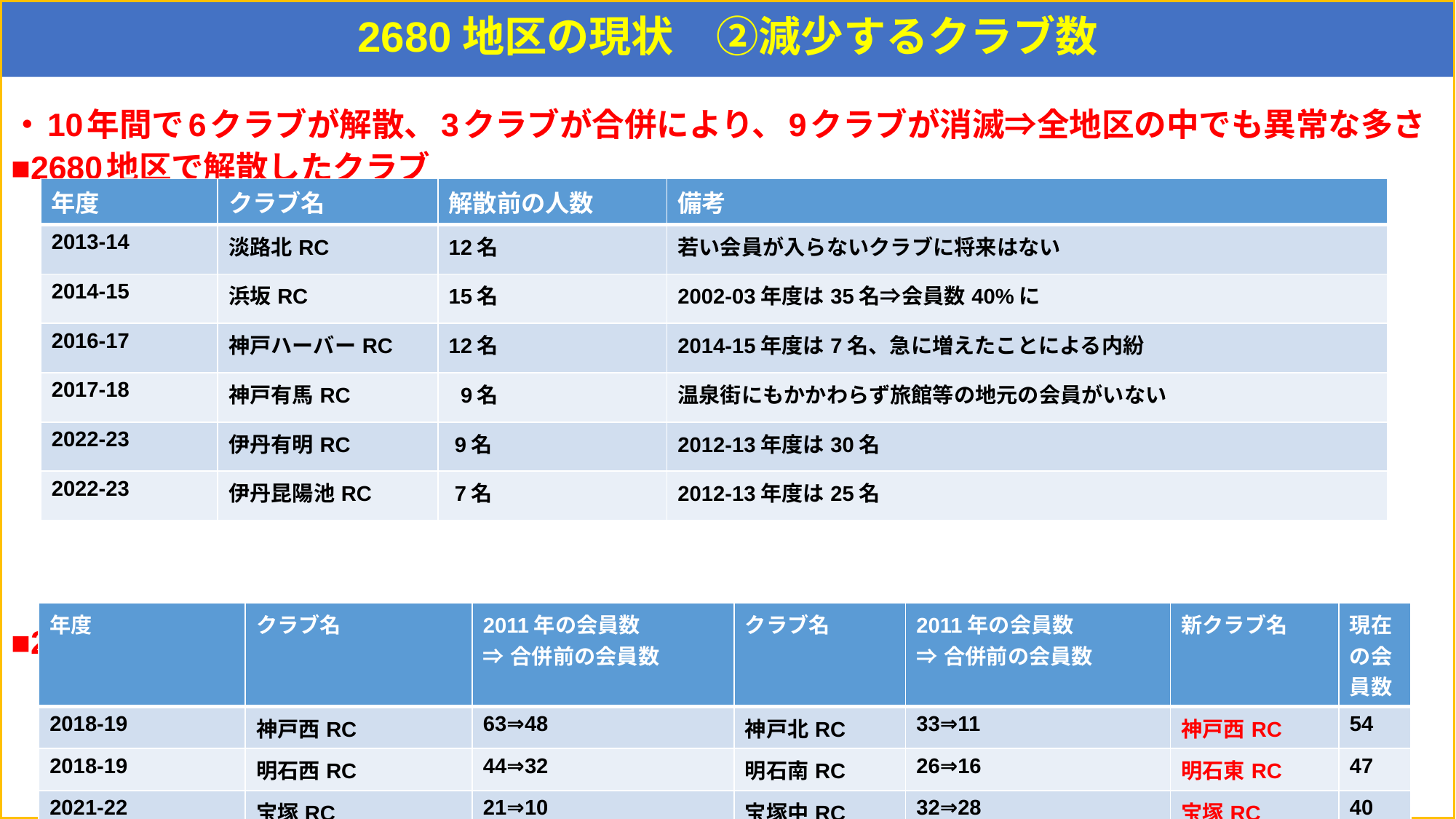

# 2680地区の現状　②減少するクラブ数

・10年間で6クラブが解散、3クラブが合併により、9クラブが消滅⇒全地区の中でも異常な多さ
■2680地区で解散したクラブ

■2680地区で合併したクラブ

| 年度 | クラブ名 | 解散前の人数 | 備考 |
| --- | --- | --- | --- |
| 2013-14 | 淡路北RC | 12名 | 若い会員が入らないクラブに将来はない |
| 2014-15 | 浜坂RC | 15名 | 2002-03年度は35名⇒会員数40%に |
| 2016-17 | 神戸ハーバーRC | 12名 | 2014-15年度は7名、急に増えたことによる内紛 |
| 2017-18 | 神戸有馬RC | 9名 | 温泉街にもかかわらず旅館等の地元の会員がいない |
| 2022-23 | 伊丹有明RC | 9名 | 2012-13年度は30名 |
| 2022-23 | 伊丹昆陽池RC | 7名 | 2012-13年度は25名 |
| 年度 | クラブ名 | 2011年の会員数 ⇒合併前の会員数 | クラブ名 | 2011年の会員数 ⇒合併前の会員数 | 新クラブ名 | 現在の会員数 |
| --- | --- | --- | --- | --- | --- | --- |
| 2018-19 | 神戸西RC | 63⇒48 | 神戸北RC | 33⇒11 | 神戸西RC | 54 |
| 2018-19 | 明石西RC | 44⇒32 | 明石南RC | 26⇒16 | 明石東RC | 47 |
| 2021-22 | 宝塚RC | 21⇒10 | 宝塚中RC | 32⇒28 | 宝塚RC | 40 |